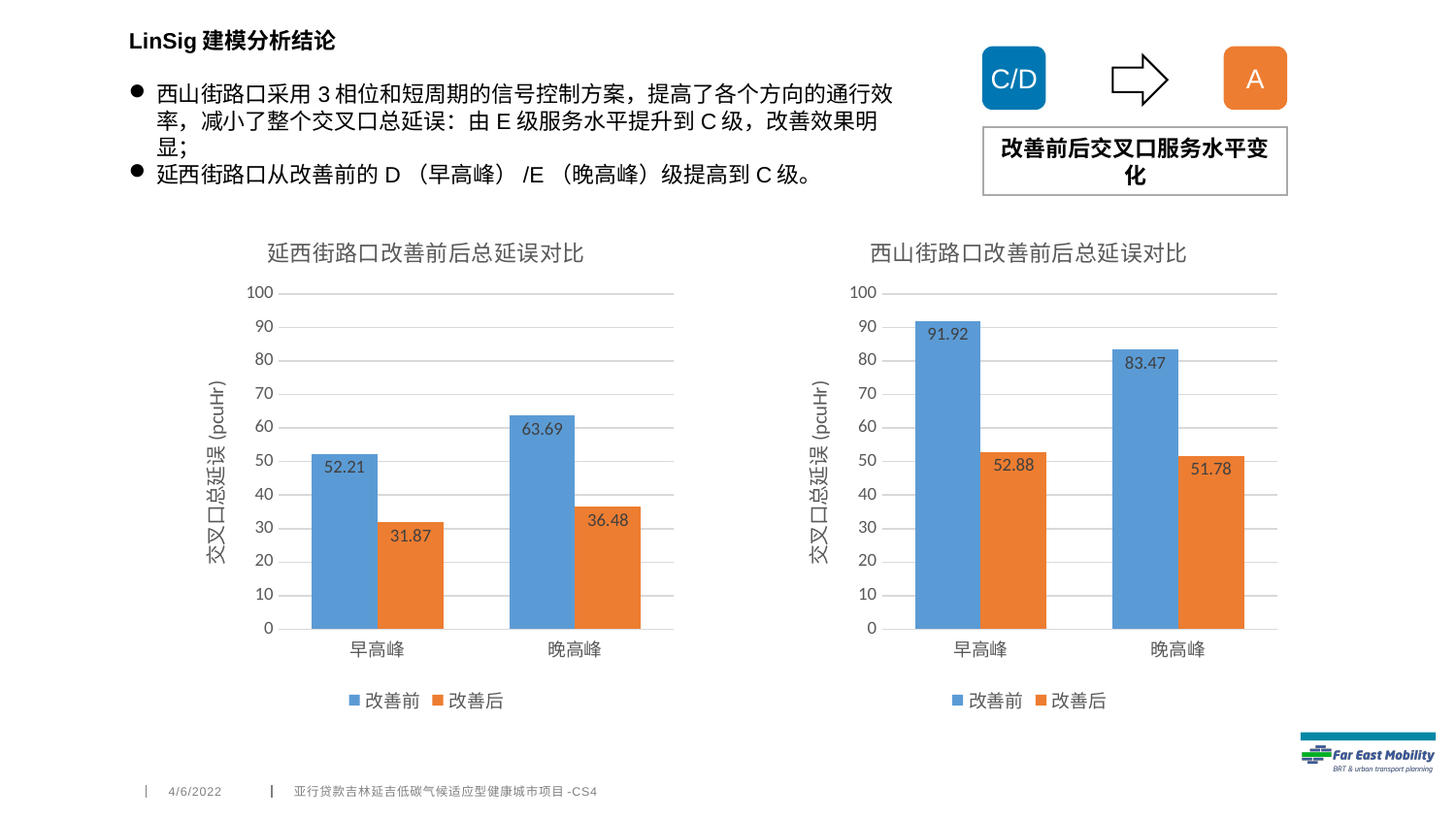

LinSig建模分析结论

西山街路口采用3相位和短周期的信号控制方案，提高了各个方向的通行效率，减小了整个交叉口总延误：由E级服务水平提升到C级，改善效果明显；
延西街路口从改善前的D（早高峰）/E（晚高峰）级提高到C级。
C/D
A

改善前后交叉口服务水平变化

### Chart: 延西街路口改善前后总延误对比

| Category | 改善前 | 改善后 |
|---|---|---|
| 早高峰 | 52.21 | 31.87 |
| 晚高峰 | 63.69 | 36.48 |

### Chart: 西山街路口改善前后总延误对比

| Category | 改善前 | 改善后 |
|---|---|---|
| 早高峰 | 91.92 | 52.88 |
| 晚高峰 | 83.47 | 51.78 |
4/6/2022
亚行贷款吉林延吉低碳气候适应型健康城市项目-CS4